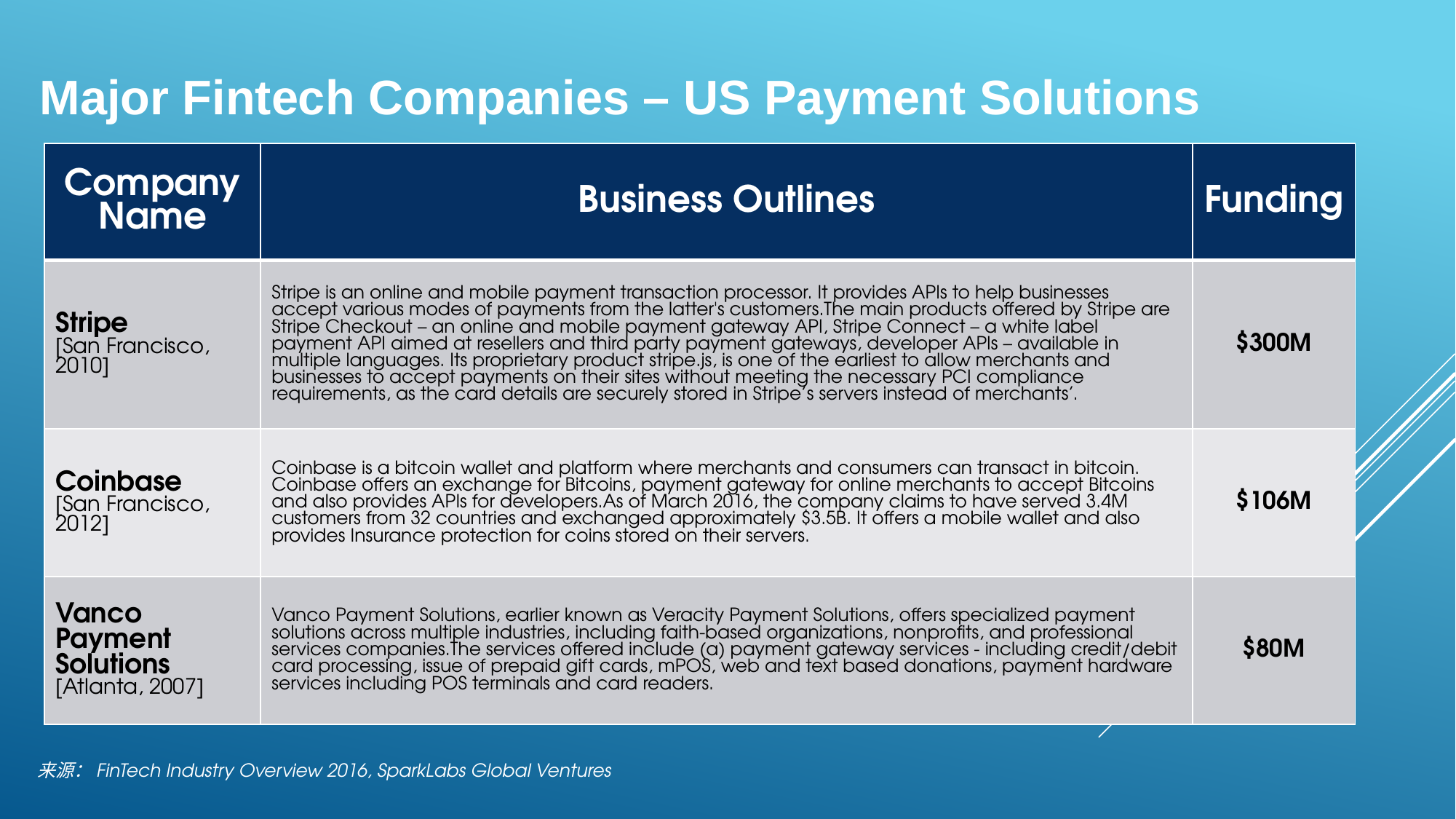

Major Fintech Companies – US Payment Solutions
| Company Name | Business Outlines | Funding |
| --- | --- | --- |
| Stripe [San Francisco, 2010] | Stripe is an online and mobile payment transaction processor. It provides APIs to help businesses accept various modes of payments from the latter's customers.The main products offered by Stripe are Stripe Checkout – an online and mobile payment gateway API, Stripe Connect – a white label payment API aimed at resellers and third party payment gateways, developer APIs – available in multiple languages. Its proprietary product stripe.js, is one of the earliest to allow merchants and businesses to accept payments on their sites without meeting the necessary PCI compliance requirements, as the card details are securely stored in Stripe’s servers instead of merchants’. | $300M |
| Coinbase [San Francisco, 2012] | Coinbase is a bitcoin wallet and platform where merchants and consumers can transact in bitcoin. Coinbase offers an exchange for Bitcoins, payment gateway for online merchants to accept Bitcoins and also provides APIs for developers.As of March 2016, the company claims to have served 3.4M customers from 32 countries and exchanged approximately $3.5B. It offers a mobile wallet and also provides Insurance protection for coins stored on their servers. | $106M |
| Vanco Payment Solutions [Atlanta, 2007] | Vanco Payment Solutions, earlier known as Veracity Payment Solutions, offers specialized payment solutions across multiple industries, including faith-based organizations, nonproﬁts, and professional services companies.The services offered include (a) payment gateway services - including credit/debit card processing, issue of prepaid gift cards, mPOS, web and text based donations, payment hardware services including POS terminals and card readers. | $80M |
来源：FinTech Industry Overview 2016, SparkLabs Global Ventures